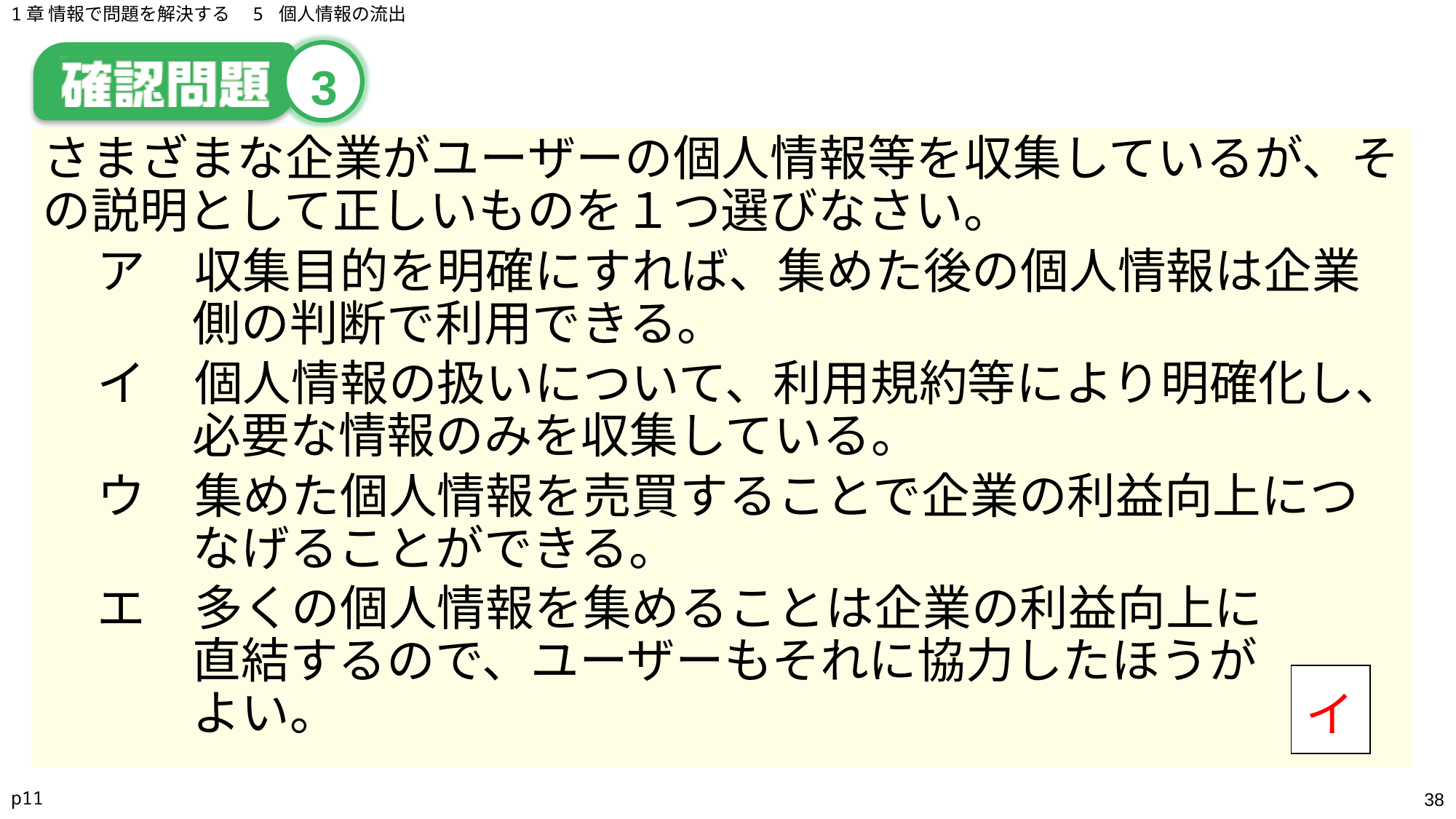

1章 情報で問題を解決する　5 個人情報の流出
# 3
さまざまな企業がユーザーの個人情報等を収集しているが、その説明として正しいものを１つ選びなさい。
ア　収集目的を明確にすれば、集めた後の個人情報は企業側の判断で利用できる。
イ　個人情報の扱いについて、利用規約等により明確化し、必要な情報のみを収集している。
ウ　集めた個人情報を売買することで企業の利益向上につなげることができる。
エ　多くの個人情報を集めることは企業の利益向上に
直結するので、ユーザーもそれに協力したほうが
よい。

|  |
| --- |
イ
p11
38